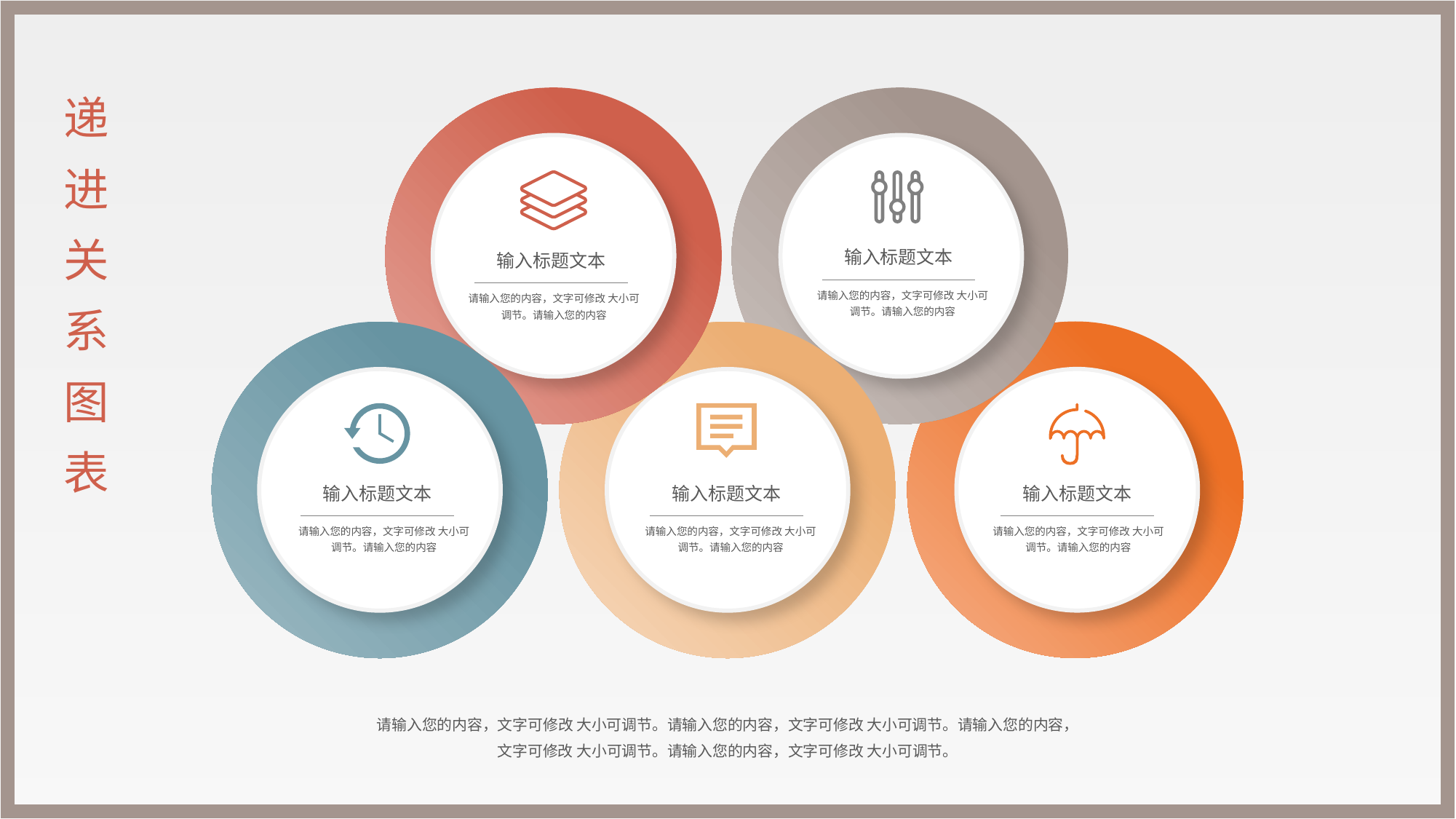

递进关系图表

输入标题文本
请输入您的内容，文字可修改 大小可调节。请输入您的内容

输入标题文本
请输入您的内容，文字可修改 大小可调节。请输入您的内容

输入标题文本
请输入您的内容，文字可修改 大小可调节。请输入您的内容

输入标题文本
请输入您的内容，文字可修改 大小可调节。请输入您的内容

输入标题文本
请输入您的内容，文字可修改 大小可调节。请输入您的内容
请输入您的内容，文字可修改 大小可调节。请输入您的内容，文字可修改 大小可调节。请输入您的内容，
文字可修改 大小可调节。请输入您的内容，文字可修改 大小可调节。